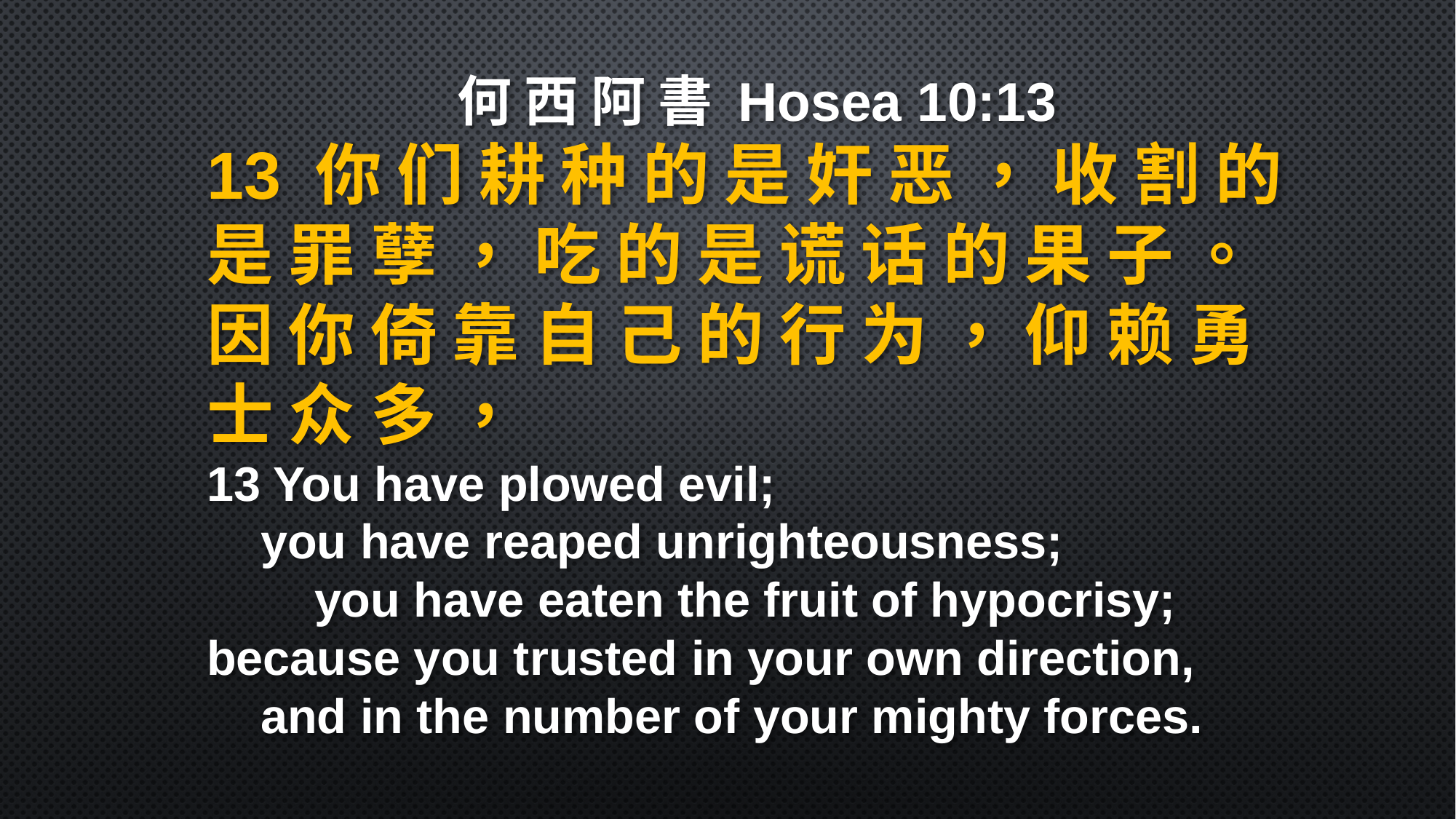

何 西 阿 書 Hosea 10:13
13 你 们 耕 种 的 是 奸 恶 ， 收 割 的 是 罪 孽 ， 吃 的 是 谎 话 的 果 子 。 因 你 倚 靠 自 己 的 行 为 ， 仰 赖 勇 士 众 多 ，
13 You have plowed evil;
    you have reaped unrighteousness;
        you have eaten the fruit of hypocrisy;
because you trusted in your own direction,
    and in the number of your mighty forces.